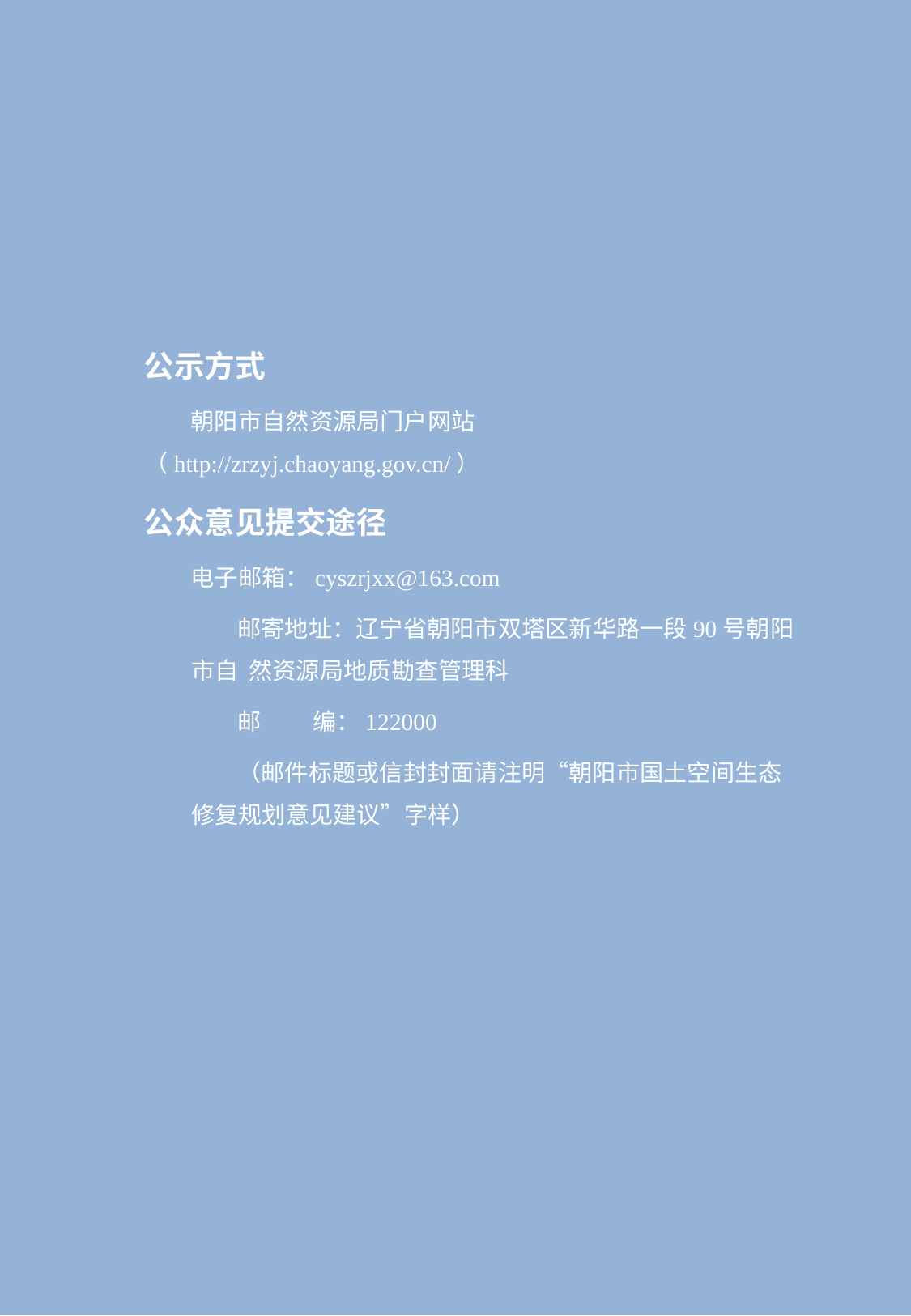

公示方式
朝阳市自然资源局门户网站 （http://zrzyj.chaoyang.gov.cn/）
公众意见提交途径
电子邮箱：cyszrjxx@163.com
邮寄地址：辽宁省朝阳市双塔区新华路一段90号朝阳市自  然资源局地质勘查管理科
邮	编：122000
（邮件标题或信封封面请注明“朝阳市国土空间生态修复规划意见建议”字样）